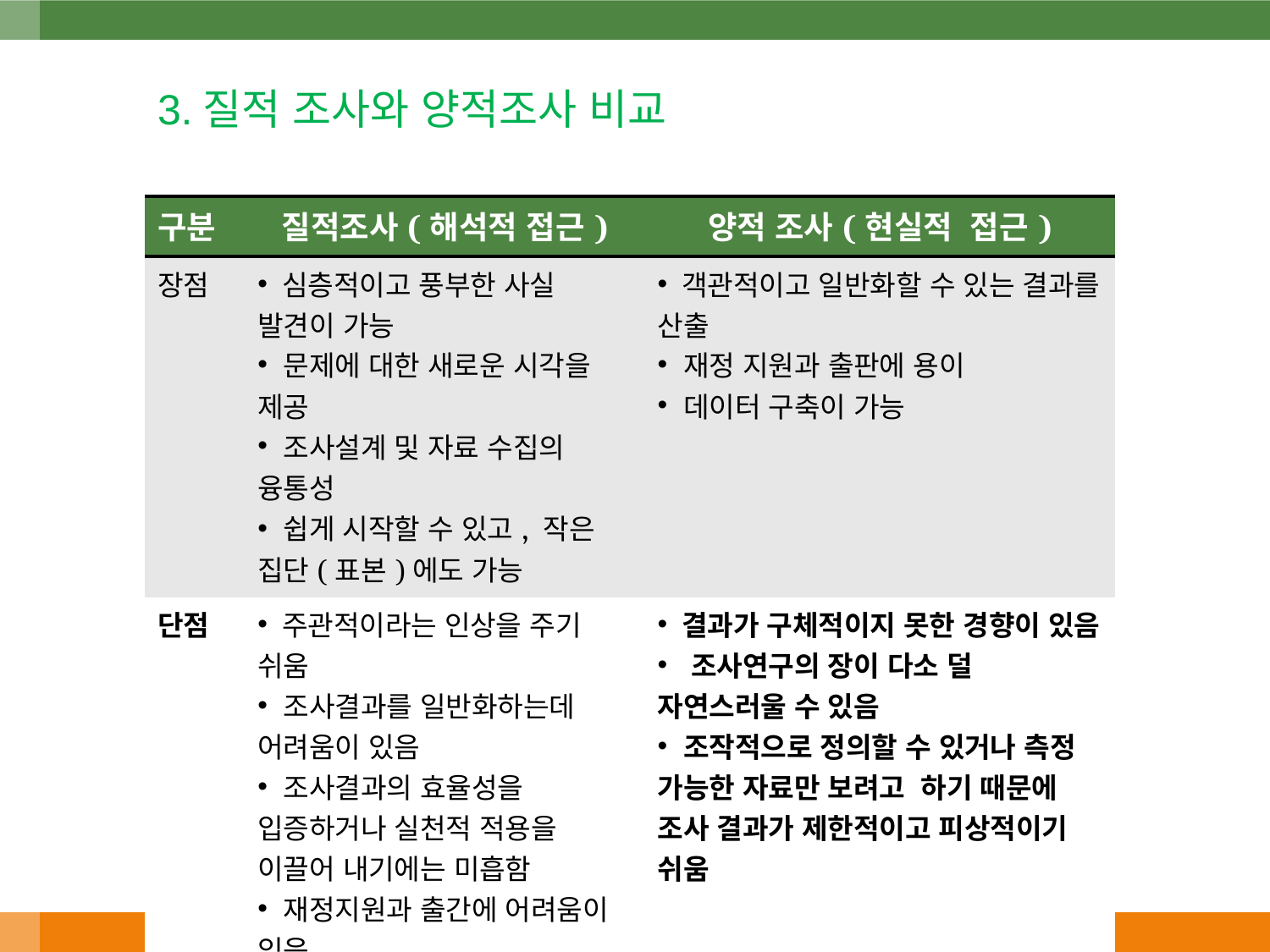

3.질적 조사와 양적조사 비교

| 구분 | 질적조사(해석적 접근) | 양적 조사(현실적 접근) |
| --- | --- | --- |
| 장점 | 심층적이고 풍부한 사실 발견이 가능 문제에 대한 새로운 시각을 제공 조사설계 및 자료 수집의 융통성 쉽게 시작할 수 있고, 작은 집단(표본)에도 가능 | 객관적이고 일반화할 수 있는 결과를 산출 재정 지원과 출판에 용이 데이터 구축이 가능 |
| 단점 | 주관적이라는 인상을 주기 쉬움 조사결과를 일반화하는데 어려움이 있음 조사결과의 효율성을 입증하거나 실천적 적용을 이끌어 내기에는 미흡함 재정지원과 출간에 어려움이 있음 | 결과가 구체적이지 못한 경향이 있음 조사연구의 장이 다소 덜 자연스러울 수 있음 조작적으로 정의할 수 있거나 측정 가능한 자료만 보려고 하기 때문에 조사 결과가 제한적이고 피상적이기 쉬움 |